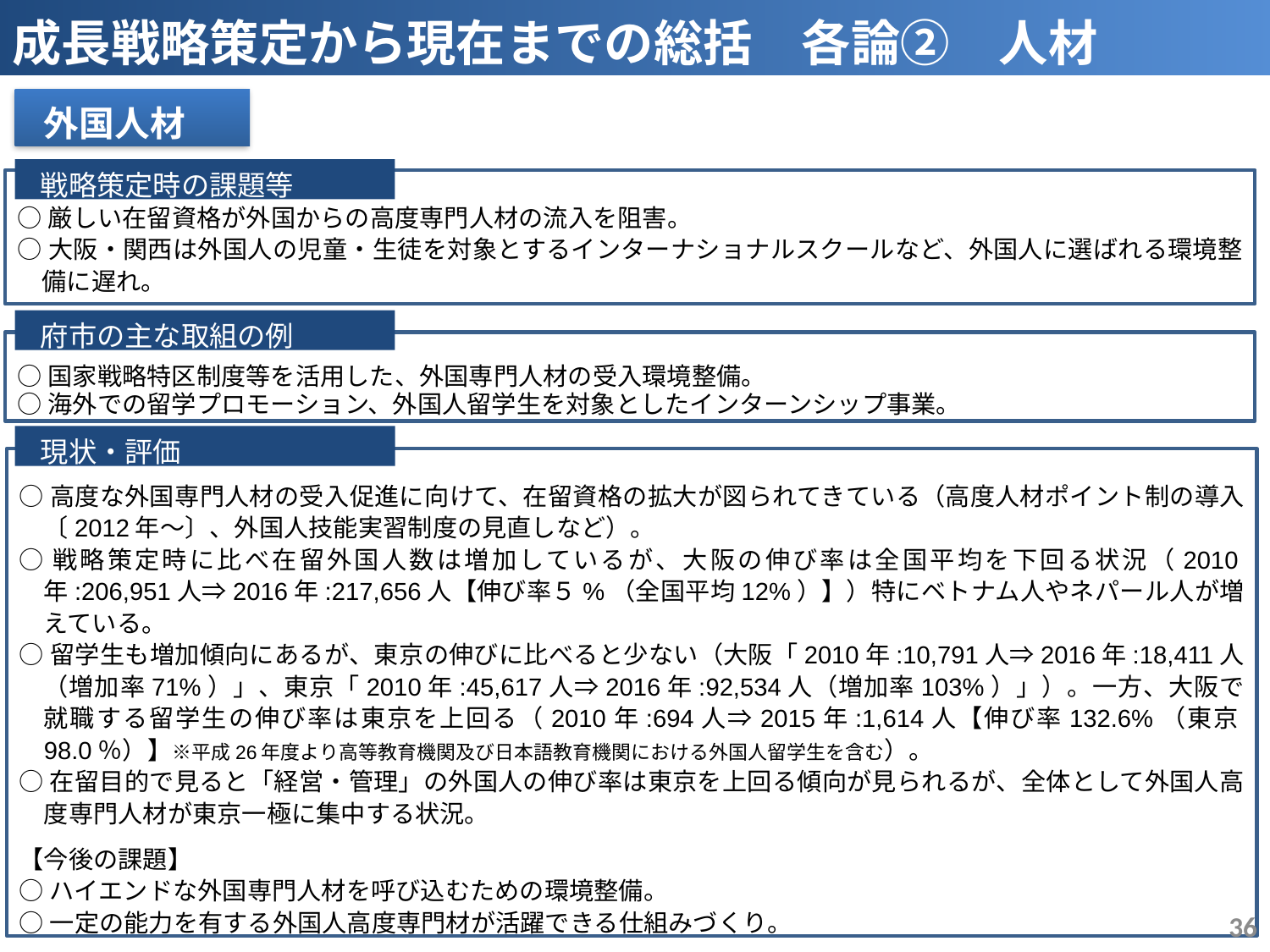

成長戦略策定から現在までの総括　各論②　人材
 外国人材
 戦略策定時の課題等
○厳しい在留資格が外国からの高度専門人材の流入を阻害。
○大阪・関西は外国人の児童・生徒を対象とするインターナショナルスクールなど、外国人に選ばれる環境整備に遅れ。
 府市の主な取組の例
○国家戦略特区制度等を活用した、外国専門人材の受入環境整備。
○海外での留学プロモーション、外国人留学生を対象としたインターンシップ事業。
 現状・評価
○高度な外国専門人材の受入促進に向けて、在留資格の拡大が図られてきている（高度人材ポイント制の導入〔2012年～〕、外国人技能実習制度の見直しなど）。
○戦略策定時に比べ在留外国人数は増加しているが、大阪の伸び率は全国平均を下回る状況（2010年:206,951人⇒2016年:217,656人【伸び率５%（全国平均12%）】）特にベトナム人やネパール人が増えている。
○留学生も増加傾向にあるが、東京の伸びに比べると少ない（大阪「2010年:10,791人⇒2016年:18,411人（増加率71%）」、東京「2010年:45,617人⇒2016年:92,534人（増加率103%）」）。一方、大阪で就職する留学生の伸び率は東京を上回る（2010年:694人⇒2015年:1,614人【伸び率132.6%（東京98.0％）】※平成26年度より高等教育機関及び日本語教育機関における外国人留学生を含む）。
○在留目的で見ると「経営・管理」の外国人の伸び率は東京を上回る傾向が見られるが、全体として外国人高度専門人材が東京一極に集中する状況。
【今後の課題】
○ハイエンドな外国専門人材を呼び込むための環境整備。
○一定の能力を有する外国人高度専門材が活躍できる仕組みづくり。

36